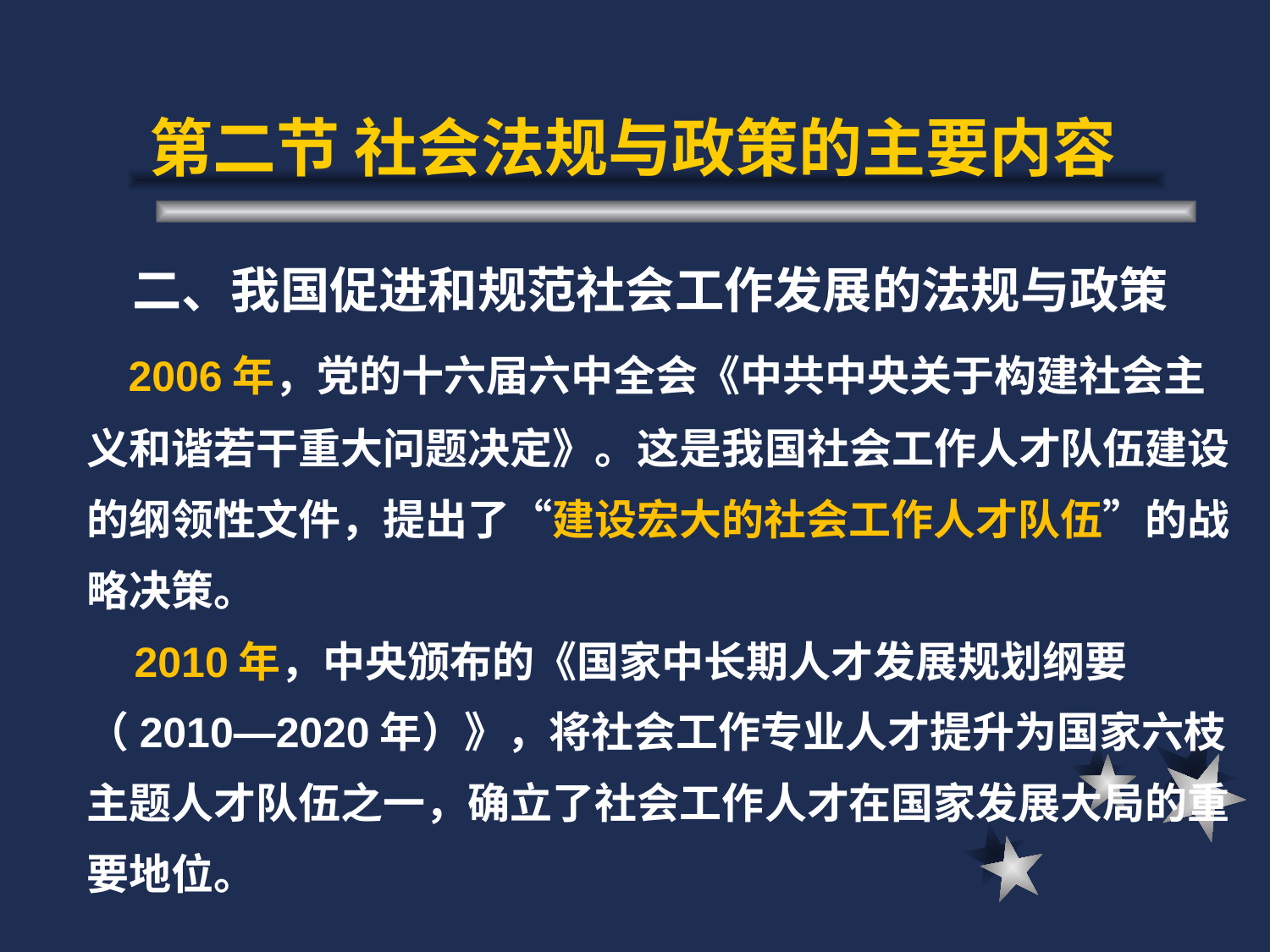

# 第二节 社会法规与政策的主要内容
   二、我国促进和规范社会工作发展的法规与政策
   2006年，党的十六届六中全会《中共中央关于构建社会主义和谐若干重大问题决定》。这是我国社会工作人才队伍建设的纲领性文件，提出了“建设宏大的社会工作人才队伍”的战略决策。
    2010年，中央颁布的《国家中长期人才发展规划纲要（2010—2020年）》，将社会工作专业人才提升为国家六枝主题人才队伍之一，确立了社会工作人才在国家发展大局的重要地位。
33